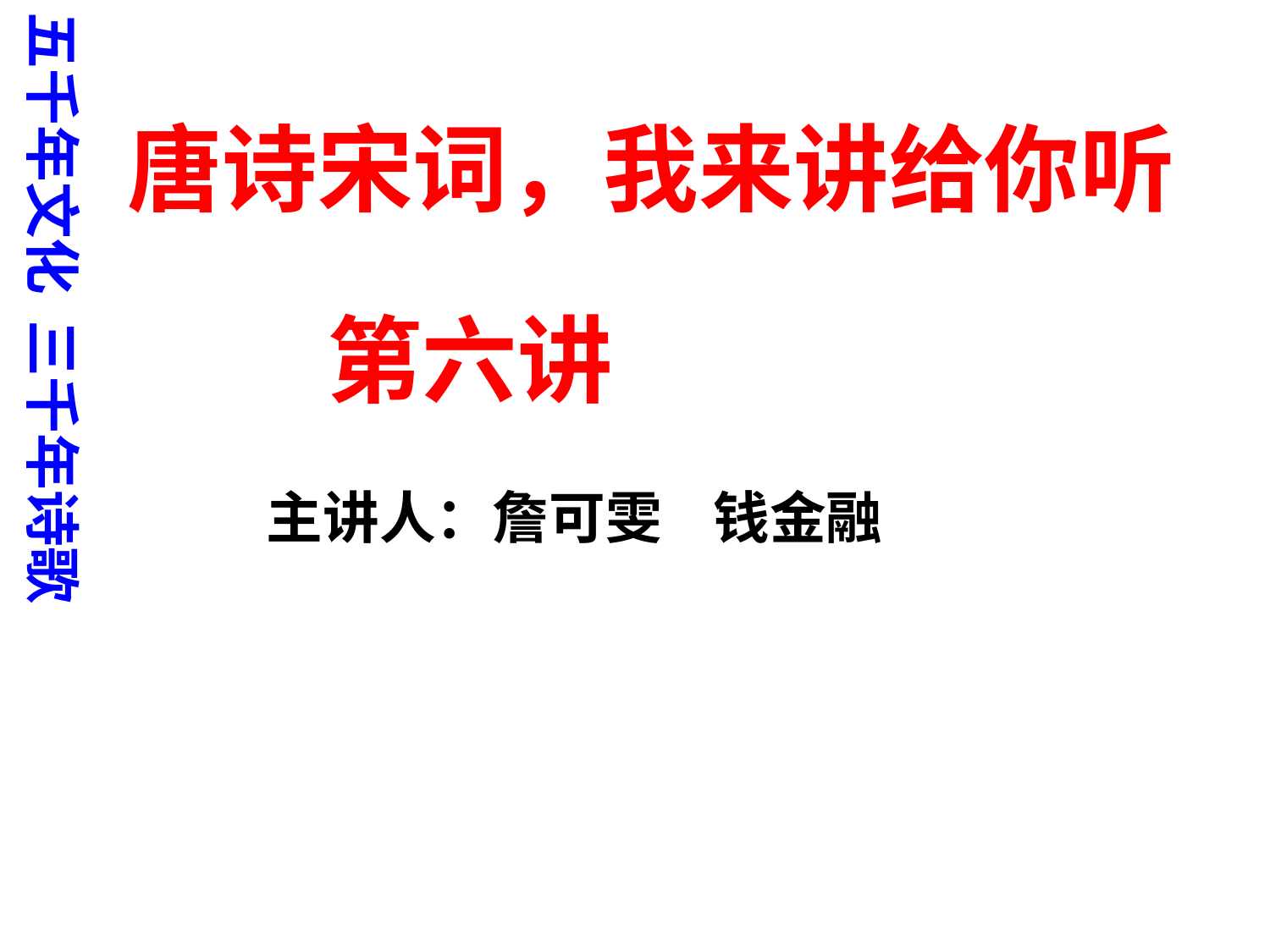

五千年文化  三千年诗歌
唐诗宋词，我来讲给你听
         第六讲
主讲人：詹可雯    钱金融